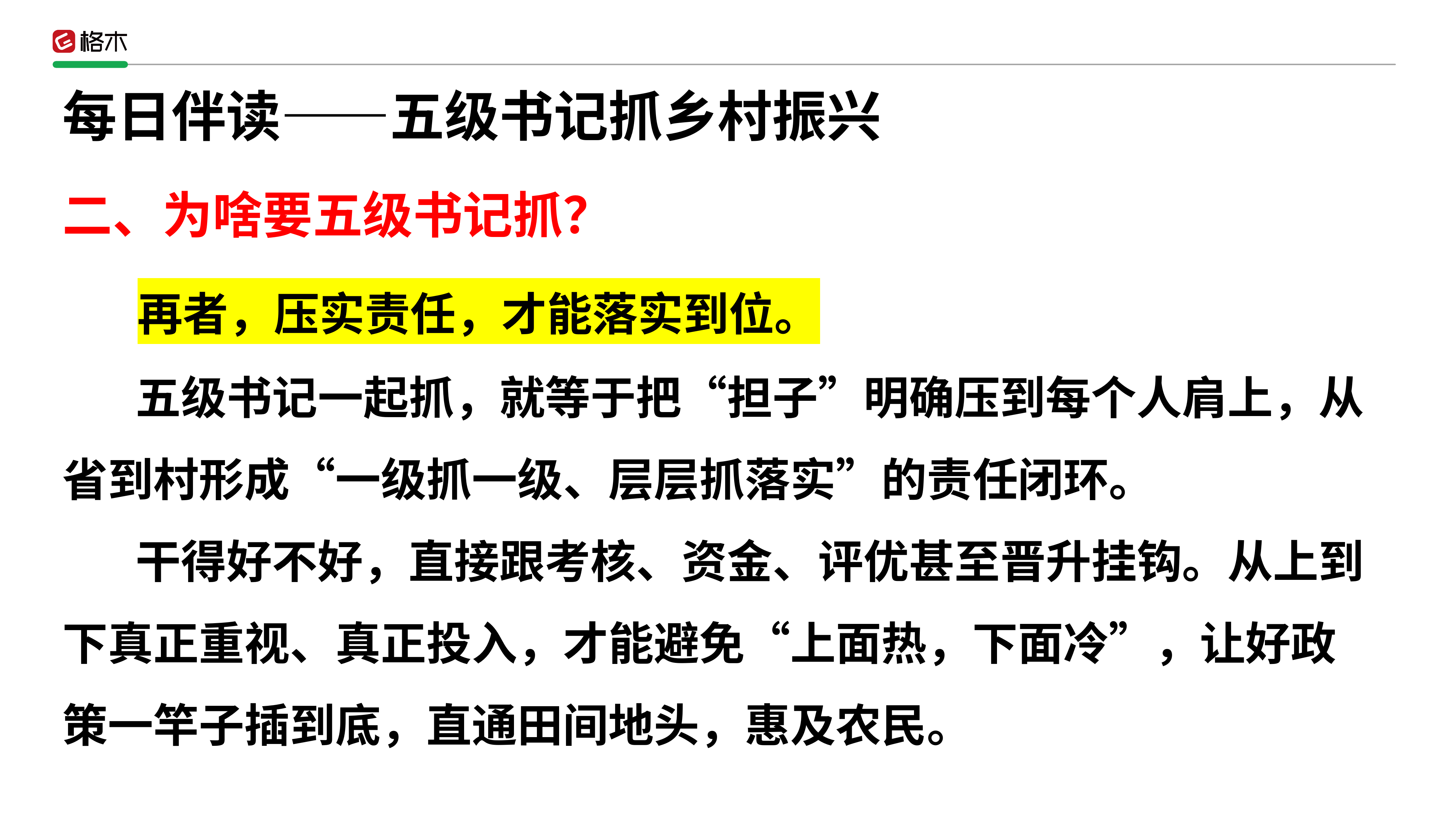

每日伴读——五级书记抓乡村振兴
二、为啥要五级书记抓？
     再者，压实责任，才能落实到位。
      五级书记一起抓，就等于把“担子”明确压到每个人肩上，从省到村形成“一级抓一级、层层抓落实”的责任闭环。
      干得好不好，直接跟考核、资金、评优甚至晋升挂钩。从上到下真正重视、真正投入，才能避免“上面热，下面冷”，让好政策一竿子插到底，直通田间地头，惠及农民。